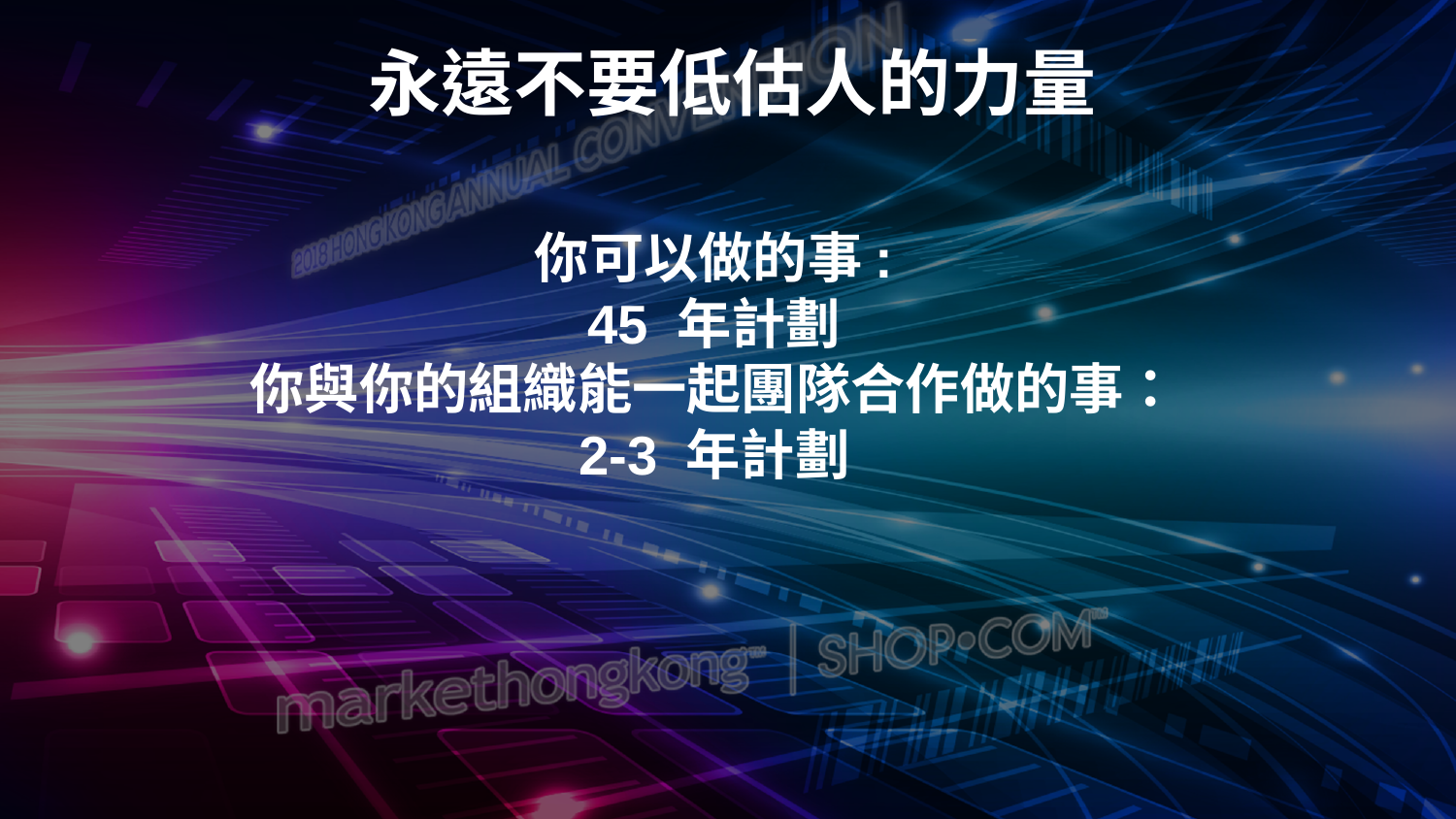

永遠不要低估人的力量
你可以做的事:
45 年計劃
你與你的組織能一起團隊合作做的事：
2-3 年計劃